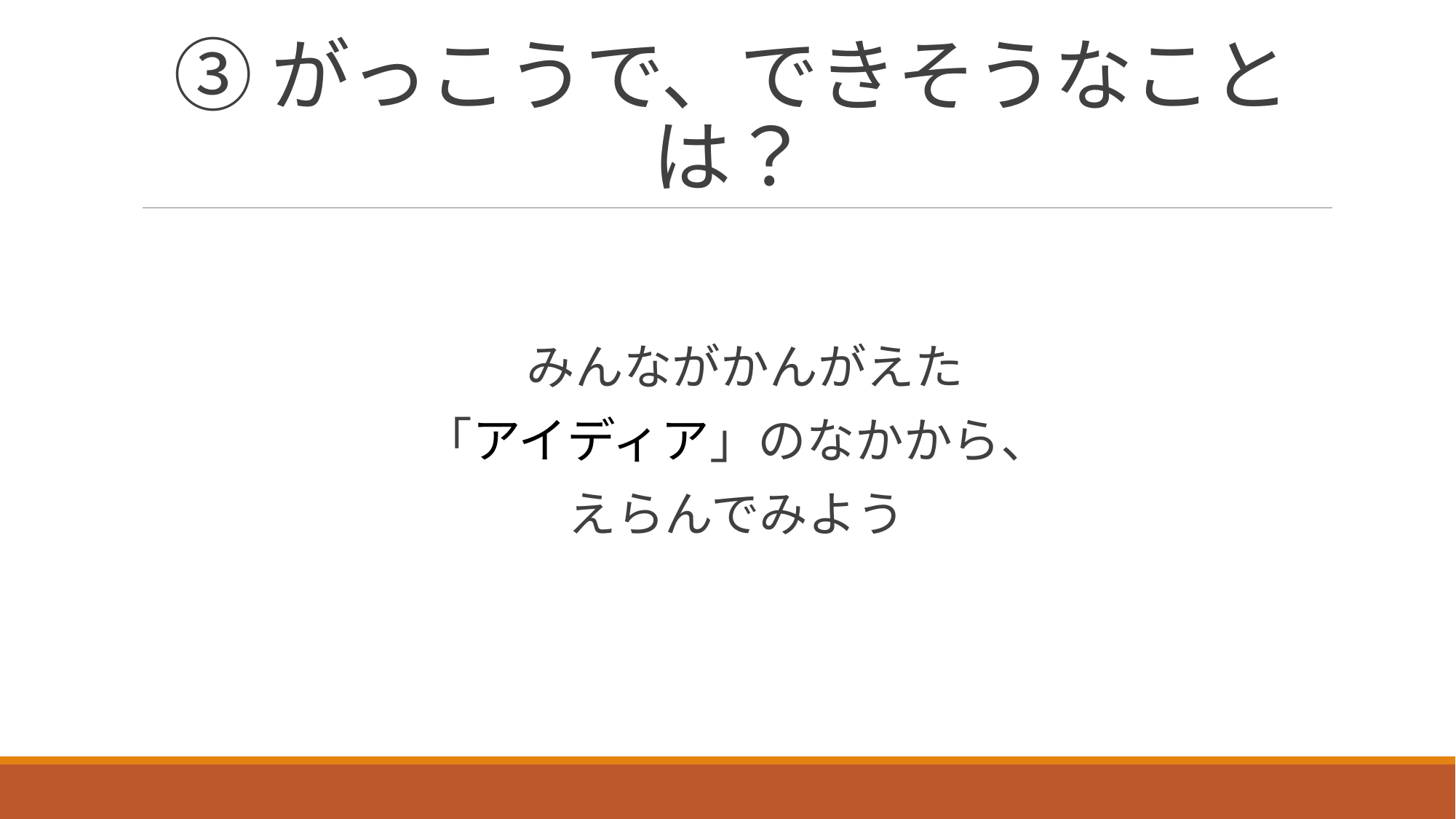

# ③がっこうで、できそうなことは？

 みんながかんがえた
「アイディア」のなかから、
えらんでみよう